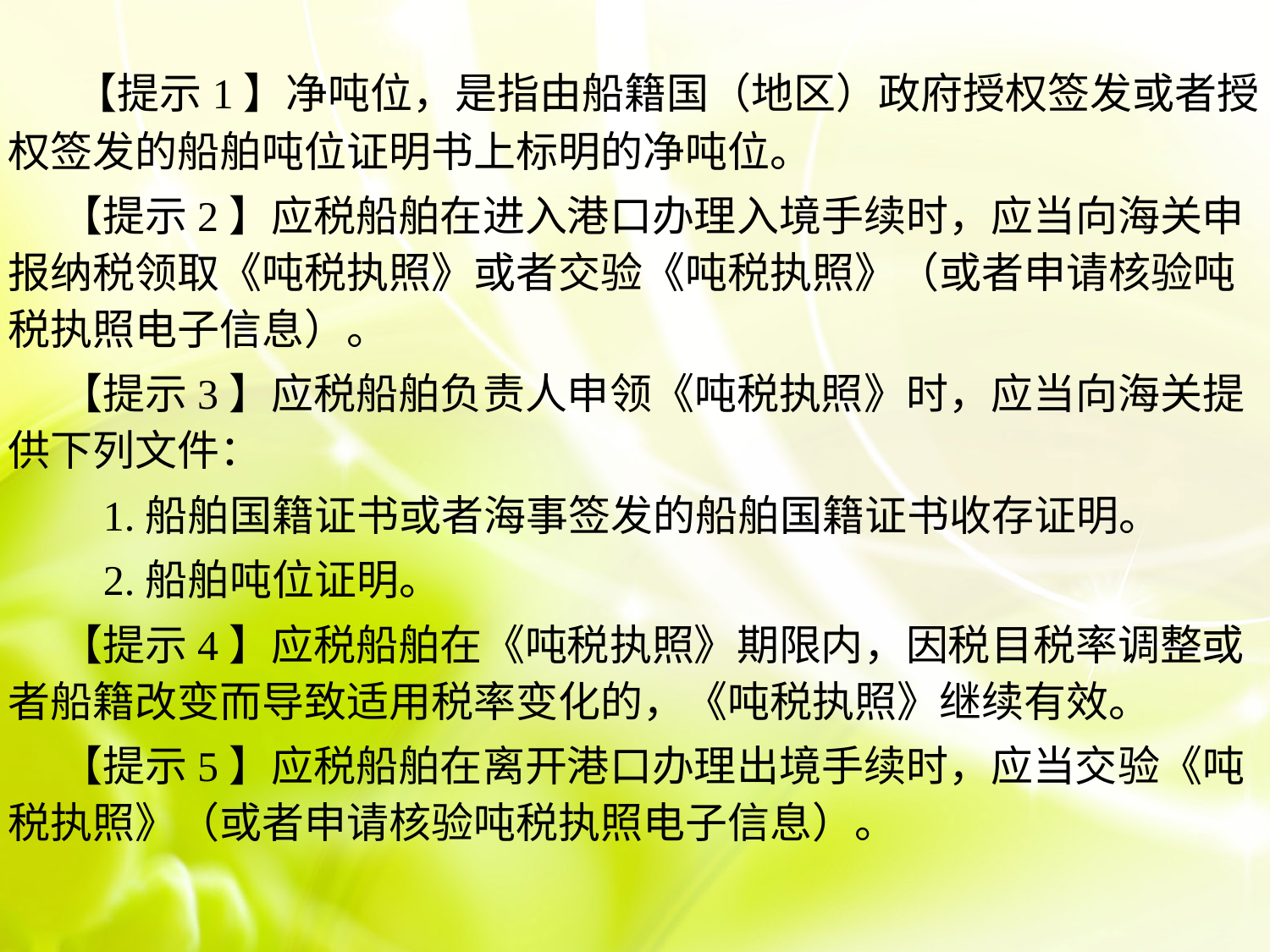

【提示1】净吨位，是指由船籍国（地区）政府授权签发或者授权签发的船舶吨位证明书上标明的净吨位。
　 【提示2】应税船舶在进入港口办理入境手续时，应当向海关申报纳税领取《吨税执照》或者交验《吨税执照》（或者申请核验吨税执照电子信息）。
　 【提示3】应税船舶负责人申领《吨税执照》时，应当向海关提供下列文件：
　　1.船舶国籍证书或者海事签发的船舶国籍证书收存证明。
　　2.船舶吨位证明。
　 【提示4】应税船舶在《吨税执照》期限内，因税目税率调整或者船籍改变而导致适用税率变化的，《吨税执照》继续有效。
　 【提示5】应税船舶在离开港口办理出境手续时，应当交验《吨税执照》（或者申请核验吨税执照电子信息）。